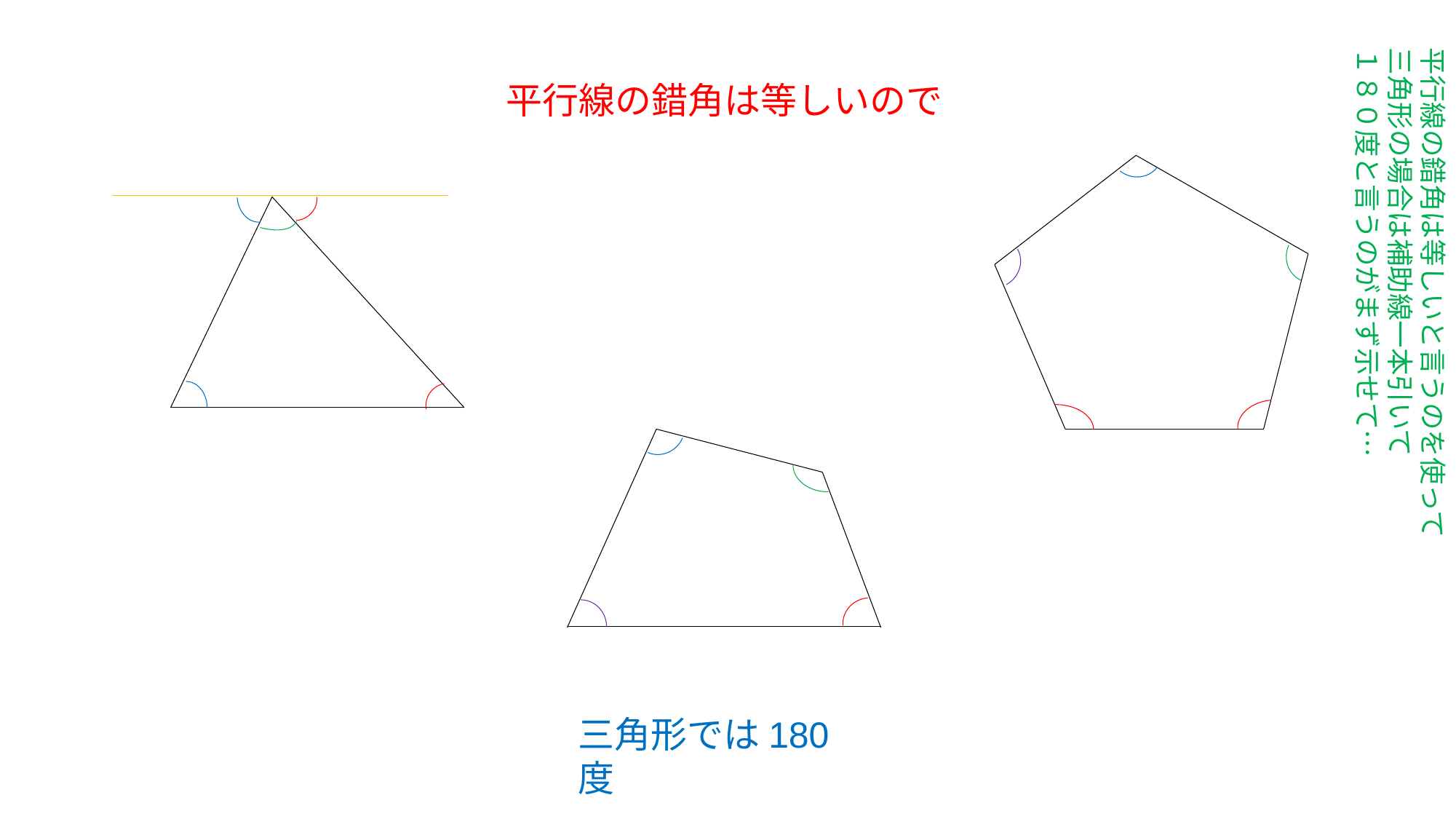

平行線の錯角は等しいと言うのを使って
三角形の場合は補助線一本引いて
１８０度と言うのがまず示せて…
平行線の錯角は等しいので

三角形では180度